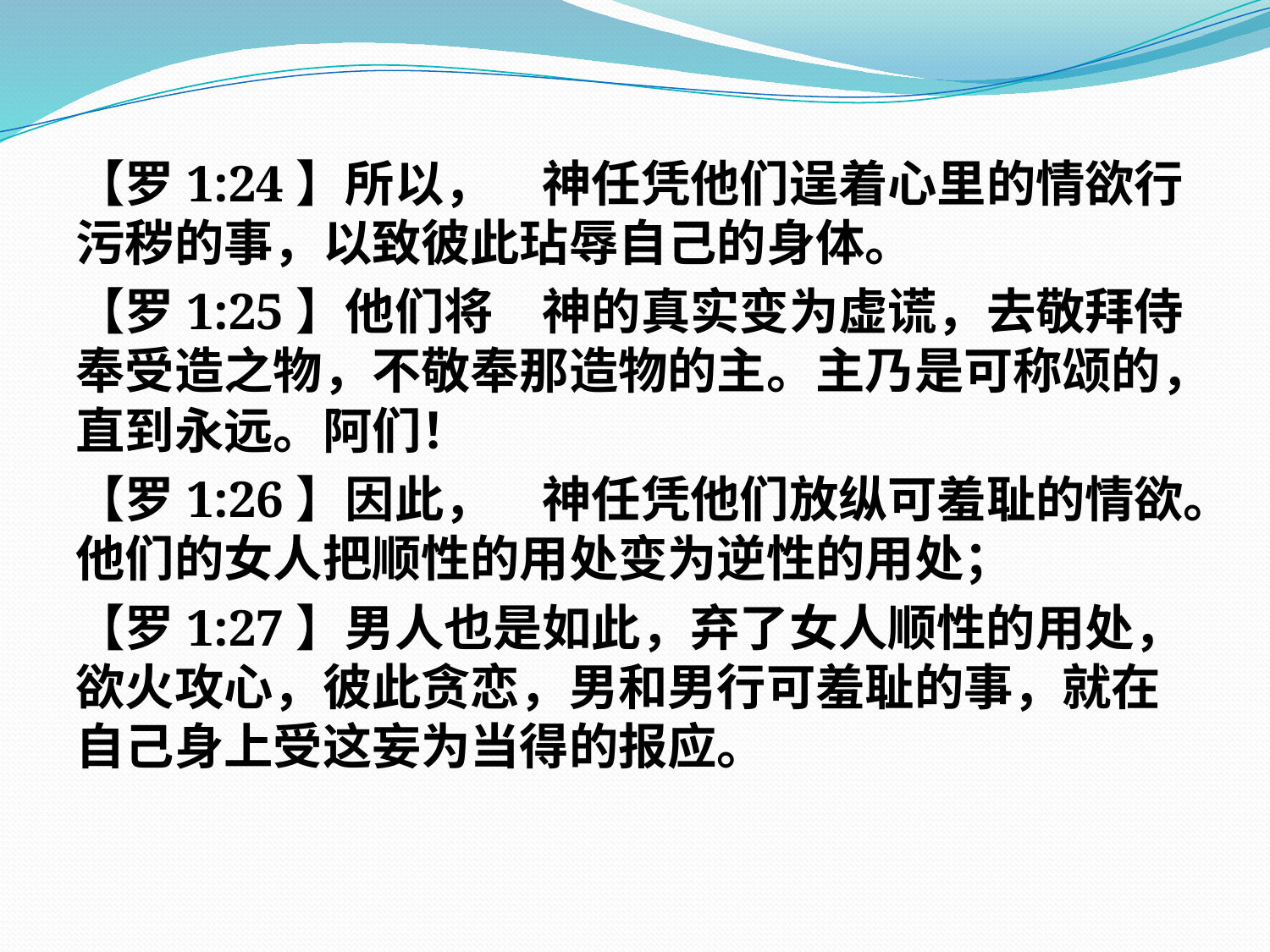

【罗1:24】所以，　神任凭他们逞着心里的情欲行污秽的事，以致彼此玷辱自己的身体。
【罗1:25】他们将　神的真实变为虚谎，去敬拜侍奉受造之物，不敬奉那造物的主。主乃是可称颂的，直到永远。阿们！
【罗1:26】因此，　神任凭他们放纵可羞耻的情欲。他们的女人把顺性的用处变为逆性的用处；
【罗1:27】男人也是如此，弃了女人顺性的用处，欲火攻心，彼此贪恋，男和男行可羞耻的事，就在自己身上受这妄为当得的报应。